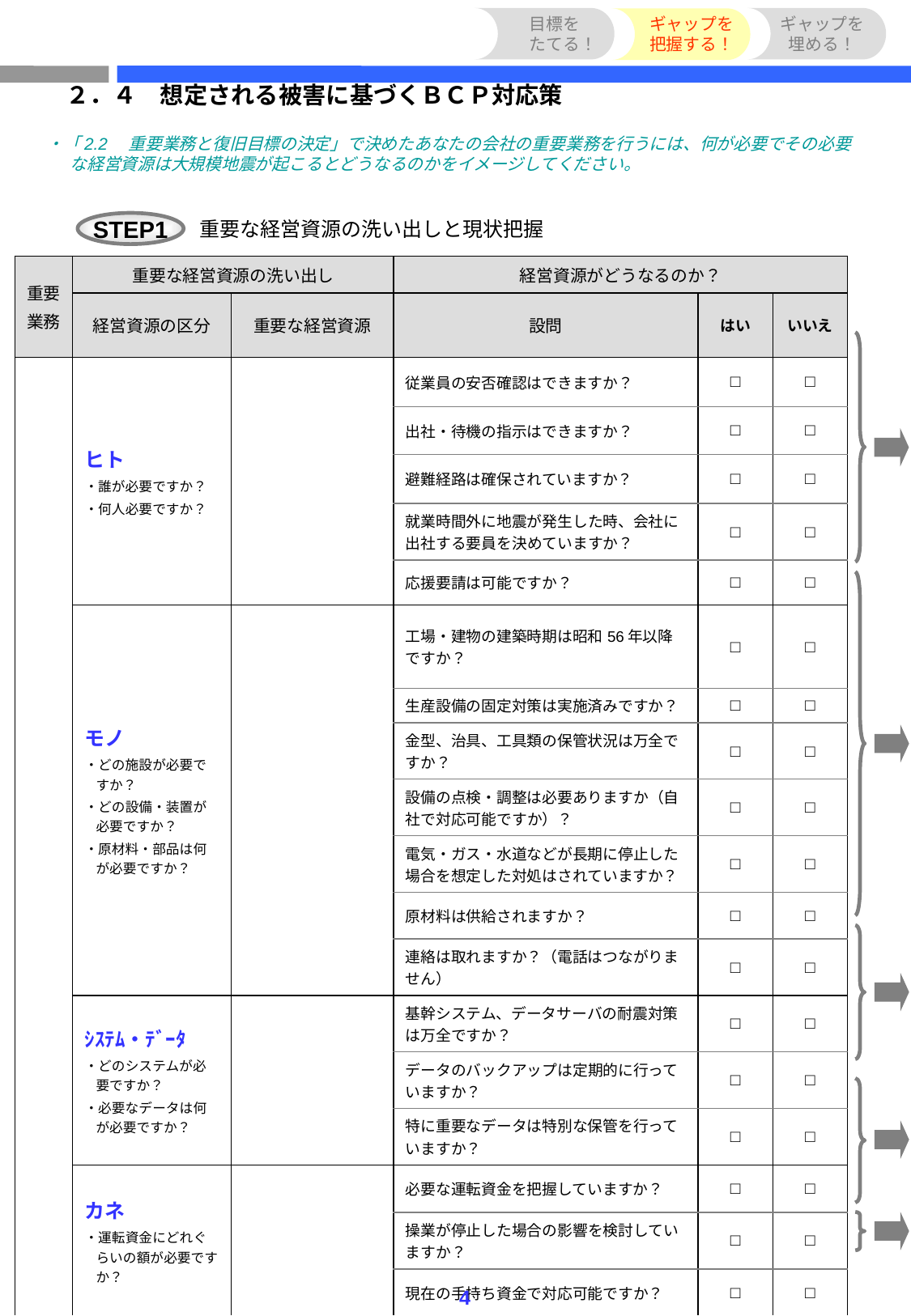

目標を
たてる！
ギャップを
把握する！
ギャップを
埋める！

２．４　想定される被害に基づくＢＣＰ対応策
・「2.2　重要業務と復旧目標の決定」で決めたあなたの会社の重要業務を行うには、何が必要でその必要な経営資源は大規模地震が起こるとどうなるのかをイメージしてください。
STEP1
重要な経営資源の洗い出しと現状把握

| 重要 業務 | 重要な経営資源の洗い出し |  | 経営資源がどうなるのか？ |  |  |
| --- | --- | --- | --- | --- | --- |
|  | 経営資源の区分 | 重要な経営資源 | 設問 | はい | いいえ |
|  | ヒト ・誰が必要ですか？ ・何人必要ですか？ |  | 従業員の安否確認はできますか？ | □ | □ |
|  |  |  | 出社・待機の指示はできますか？ | □ | □ |
|  |  |  | 避難経路は確保されていますか？ | □ | □ |
|  |  |  | 就業時間外に地震が発生した時、会社に出社する要員を決めていますか？ | □ | □ |
|  |  |  | 応援要請は可能ですか？ | □ | □ |
|  | モノ ・どの施設が必要ですか？ ・どの設備・装置が必要ですか？ ・原材料・部品は何が必要ですか？ |  | 工場・建物の建築時期は昭和56年以降ですか？ | □ | □ |
|  |  |  | 生産設備の固定対策は実施済みですか？ | □ | □ |
|  |  |  | 金型、治具、工具類の保管状況は万全ですか？ | □ | □ |
|  |  |  | 設備の点検・調整は必要ありますか（自社で対応可能ですか）？ | □ | □ |
|  |  |  | 電気・ガス・水道などが長期に停止した場合を想定した対処はされていますか？ | □ | □ |
|  |  |  | 原材料は供給されますか？ | □ | □ |
|  |  |  | 連絡は取れますか？（電話はつながりません） | □ | □ |
|  | ｼｽﾃﾑ・ﾃﾞｰﾀ ・どのシステムが必要ですか？ ・必要なデータは何が必要ですか？ |  | 基幹システム、データサーバの耐震対策は万全ですか？ | □ | □ |
|  |  |  | データのバックアップは定期的に行っていますか？ | □ | □ |
|  |  |  | 特に重要なデータは特別な保管を行っていますか？ | □ | □ |
|  | カネ ・運転資金にどれぐらいの額が必要ですか？ |  | 必要な運転資金を把握していますか？ | □ | □ |
|  |  |  | 操業が停止した場合の影響を検討していますか？ | □ | □ |
|  |  |  | 現在の手持ち資金で対応可能ですか？ | □ | □ |
|  | その他 |  |  | □ | □ |

4